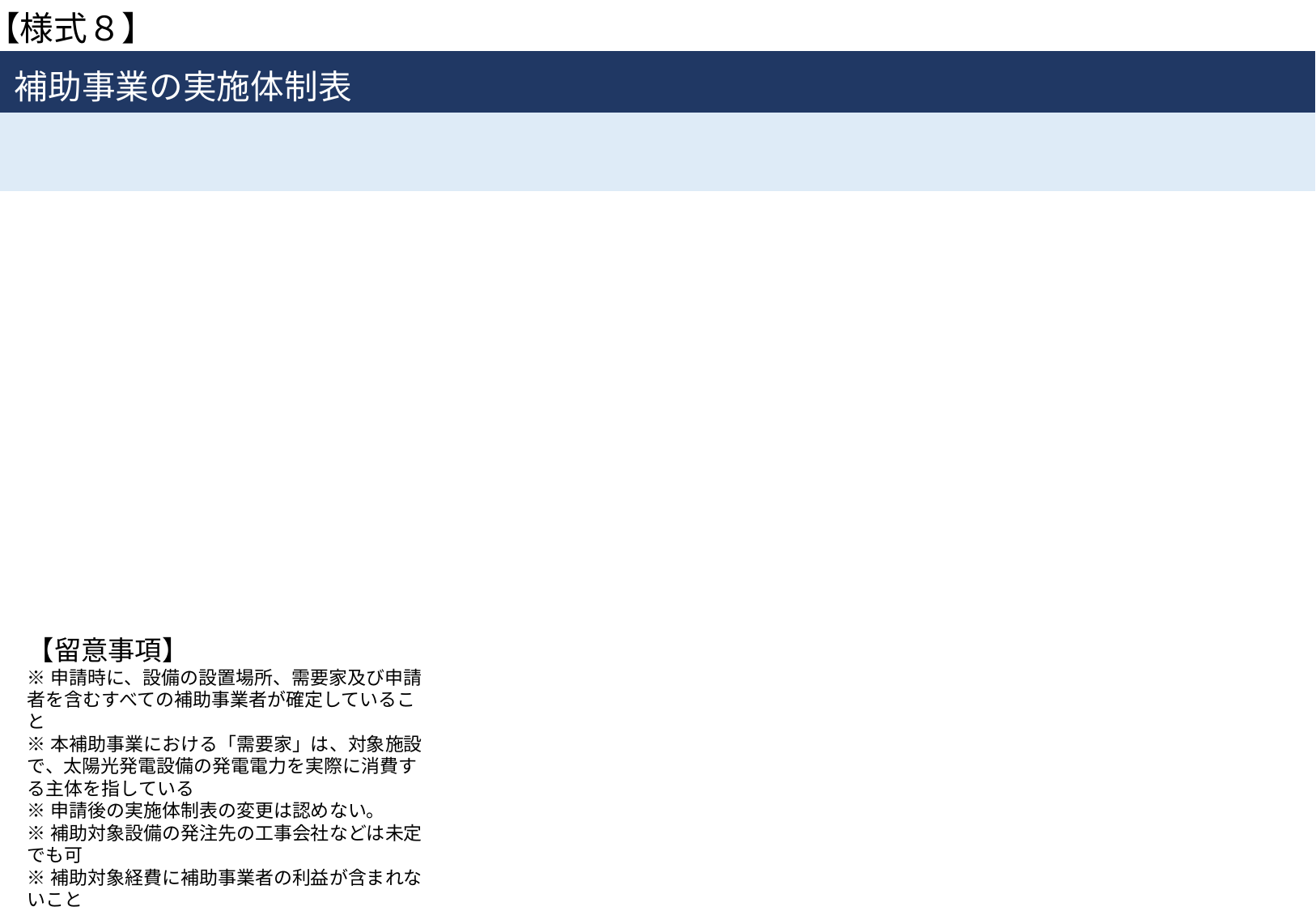

【様式８】

補助事業の実施体制表

【留意事項】
※申請時に、設備の設置場所、需要家及び申請者を含むすべての補助事業者が確定していること
※本補助事業における「需要家」は、対象施設で、太陽光発電設備の発電電力を実際に消費する主体を指している
※申請後の実施体制表の変更は認めない。
※補助対象設備の発注先の工事会社などは未定でも可
※補助対象経費に補助事業者の利益が含まれないこと